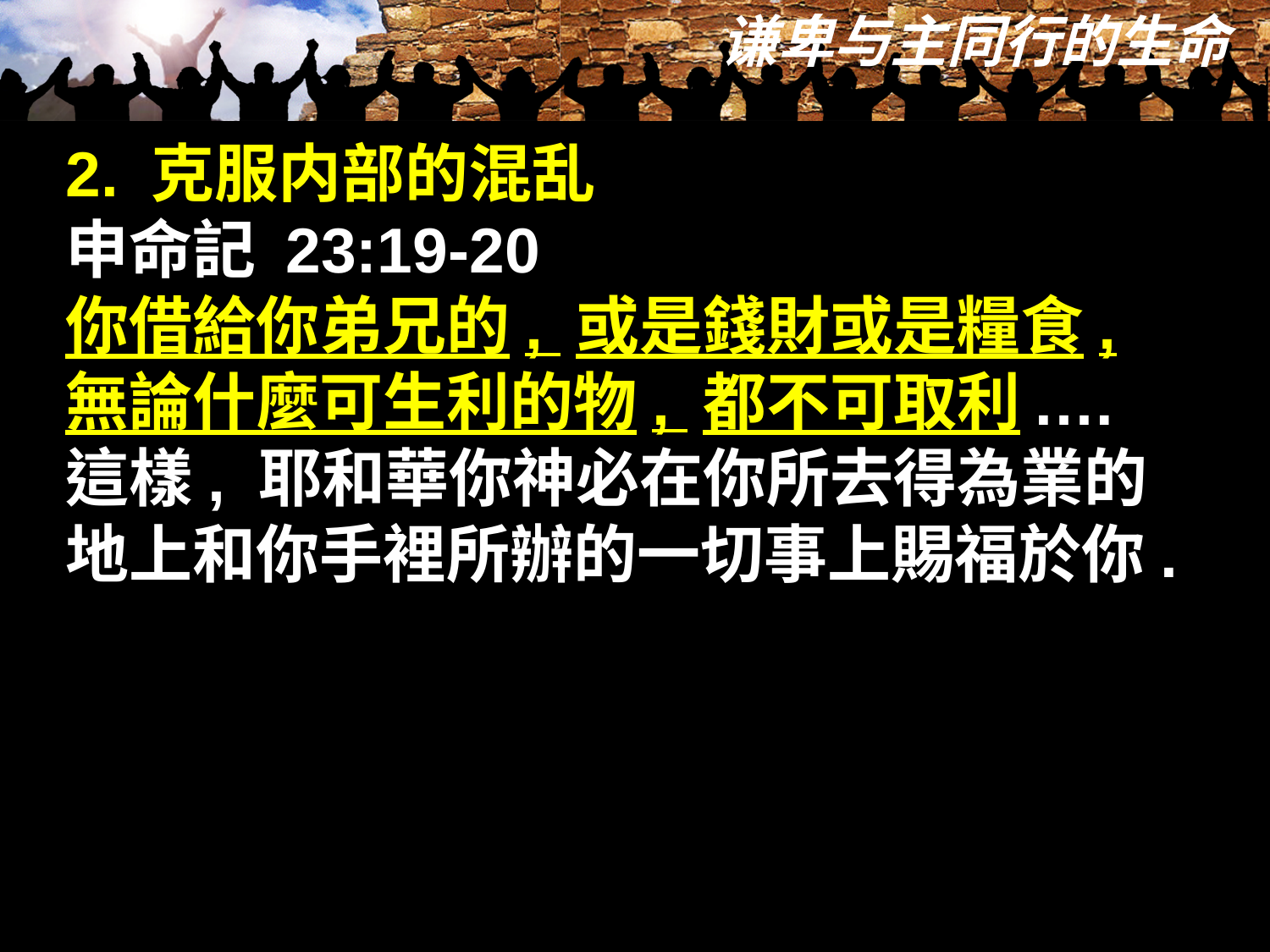

2. 克服内部的混乱
申命記 23:19-20
你借給你弟兄的, 或是錢財或是糧食, 無論什麼可生利的物, 都不可取利.… 這樣, 耶和華你神必在你所去得為業的地上和你手裡所辦的一切事上賜福於你.